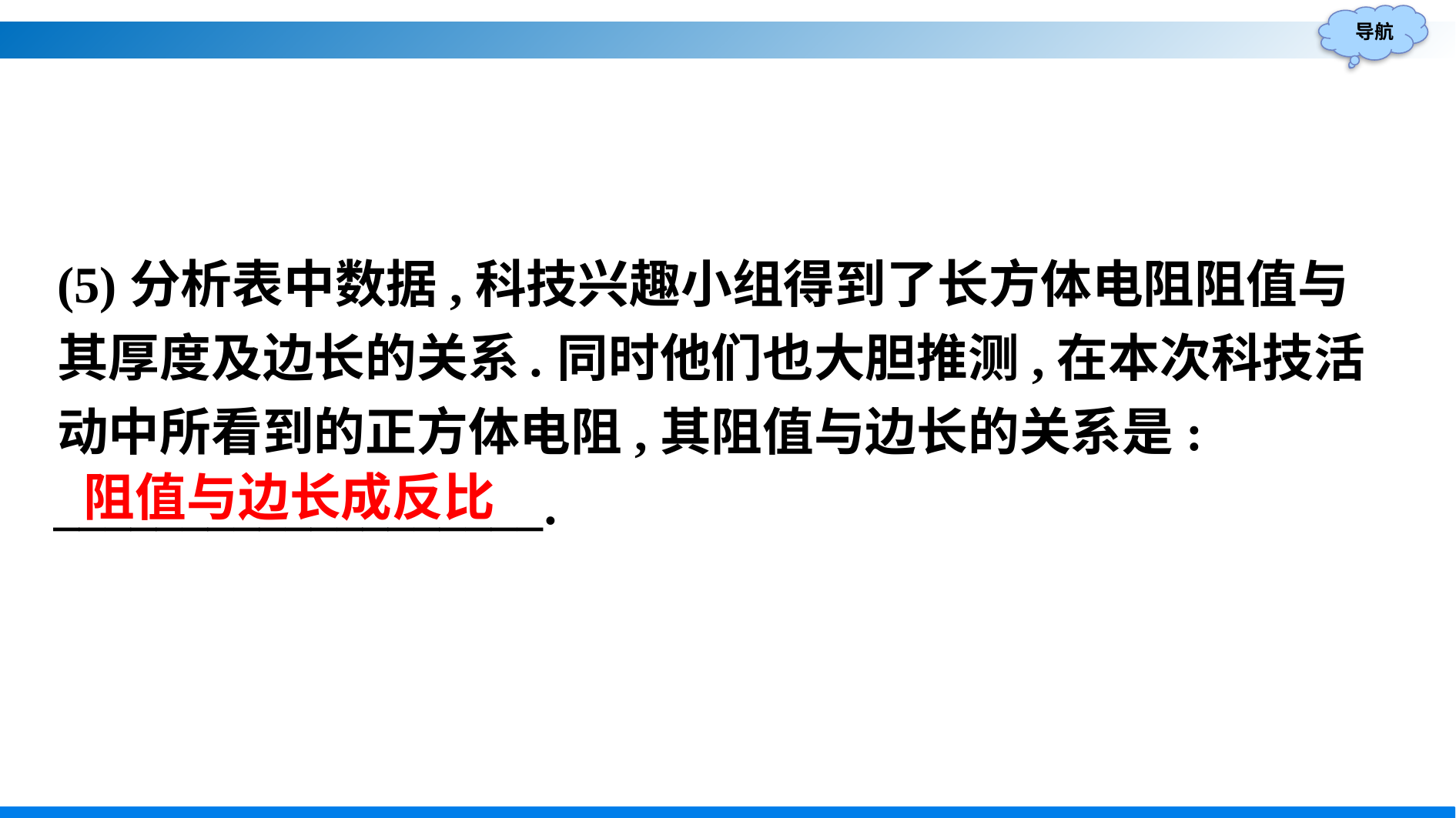

(5)分析表中数据,科技兴趣小组得到了长方体电阻阻值与其厚度及边长的关系.同时他们也大胆推测,在本次科技活动中所看到的正方体电阻,其阻值与边长的关系是:
___________________.
阻值与边长成反比